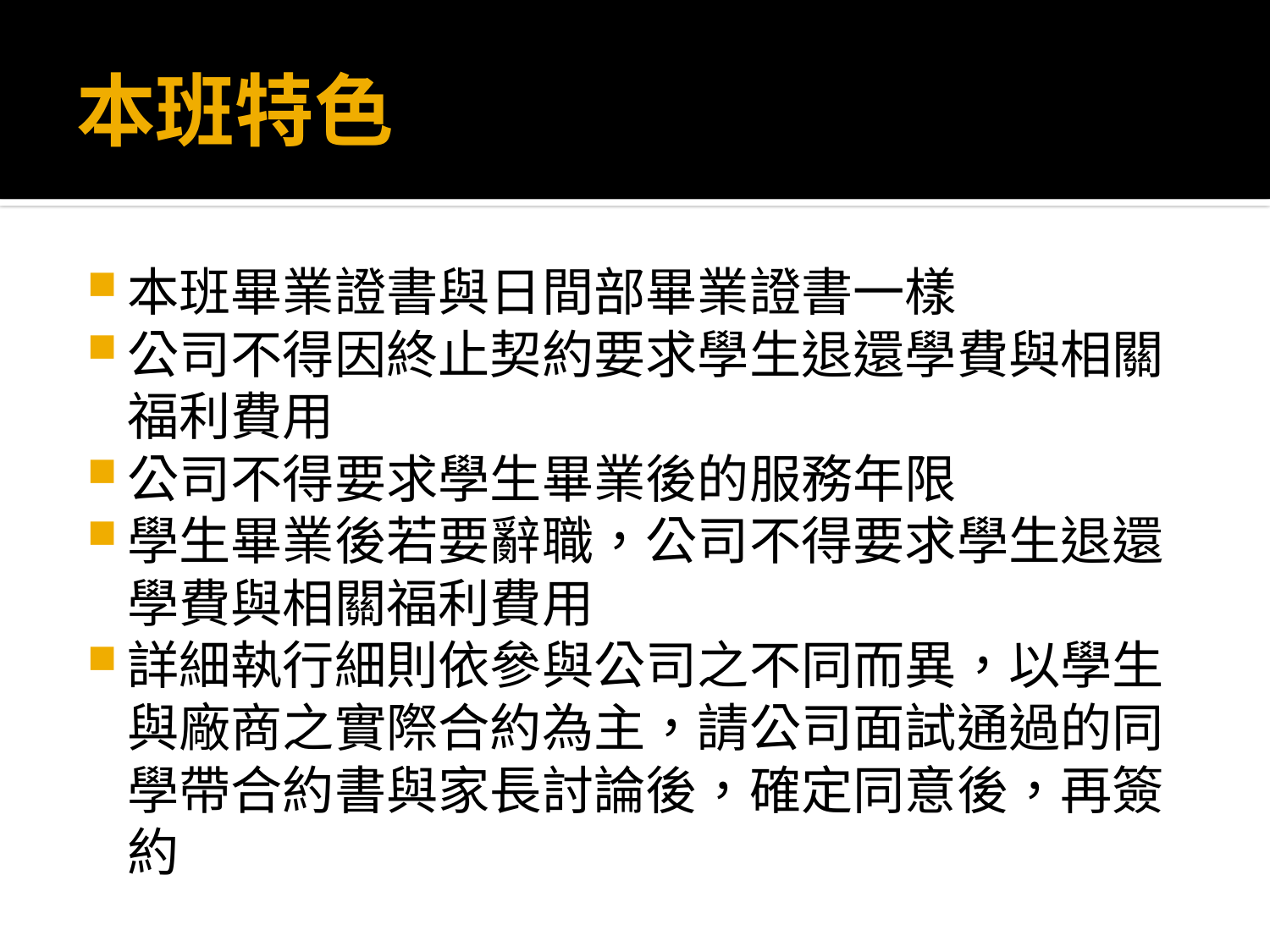

# 本班特色
本班畢業證書與日間部畢業證書一樣
公司不得因終止契約要求學生退還學費與相關福利費用
公司不得要求學生畢業後的服務年限
學生畢業後若要辭職，公司不得要求學生退還學費與相關福利費用
詳細執行細則依參與公司之不同而異，以學生與廠商之實際合約為主，請公司面試通過的同學帶合約書與家長討論後，確定同意後，再簽約